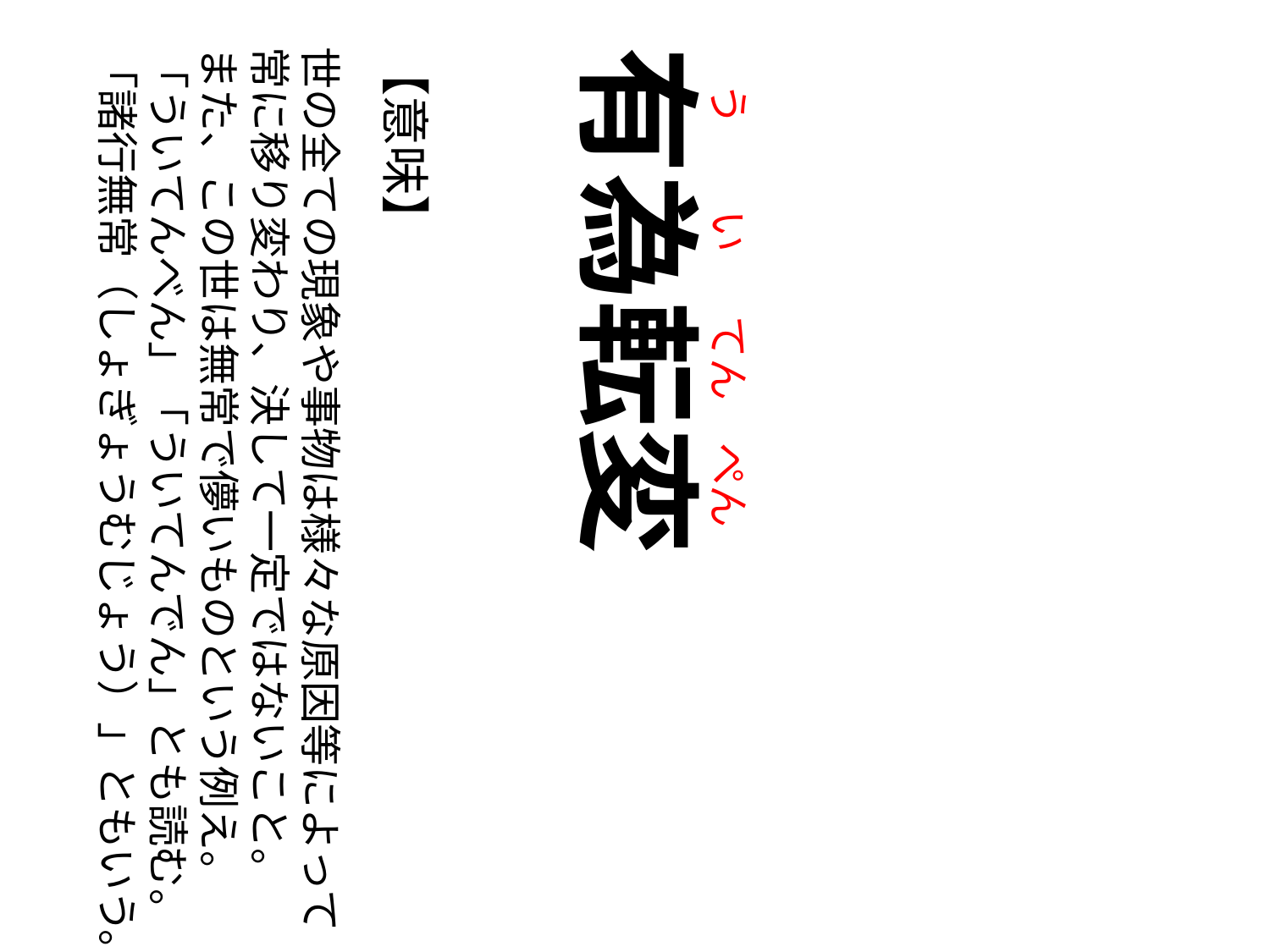

う
い
てん
ぺん
【意味】

世の全ての現象や事物は様々な原因等によって常に移り変わり、決して一定ではないこと。
また、この世は無常で儚いものという例え。
「ういてんべん」「ういてんでん」とも読む。
「諸行無常（しょぎょうむじょう）」ともいう。
有為転変